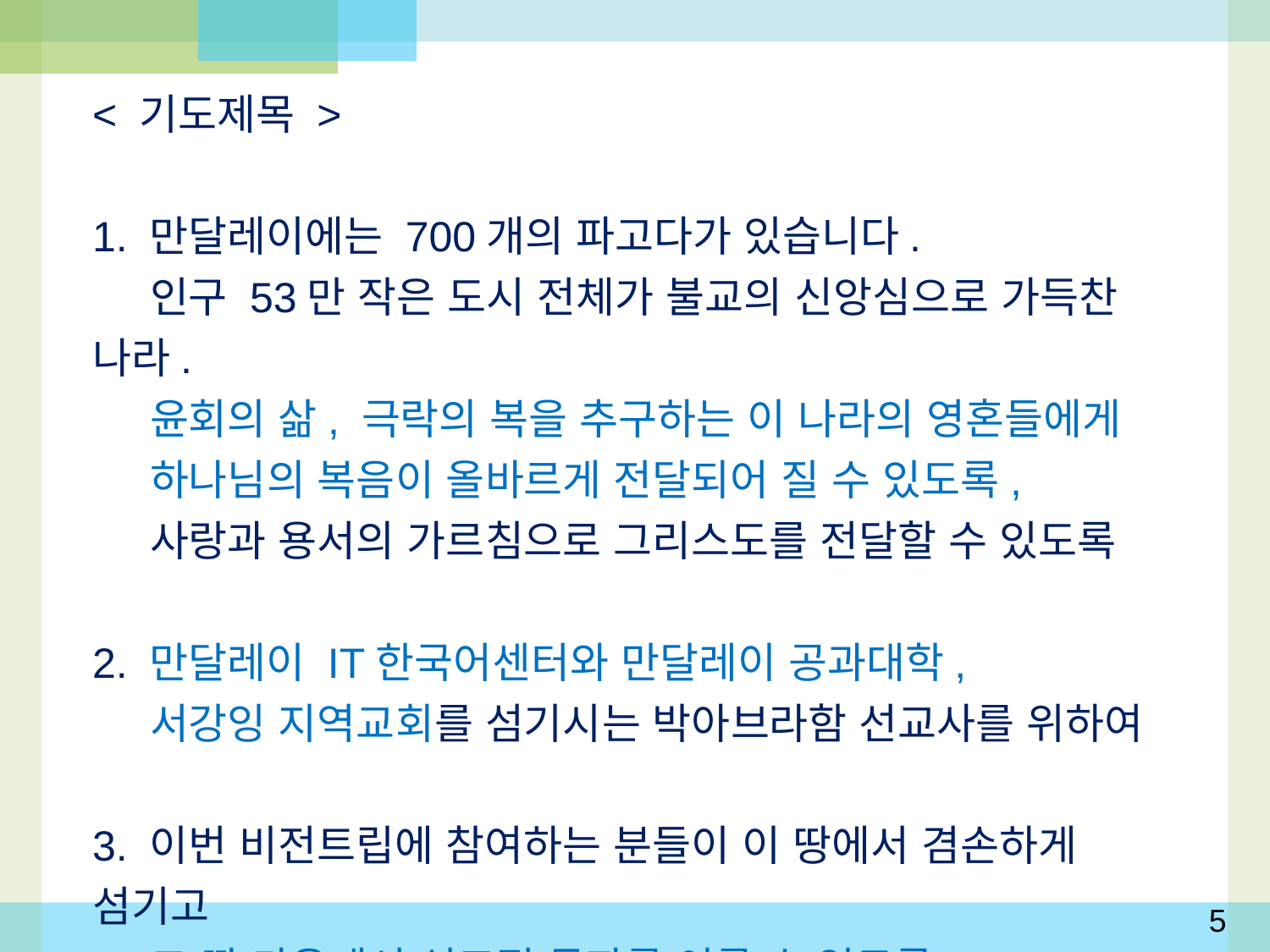

< 기도제목 >

1. 만달레이에는 700개의 파고다가 있습니다.
    인구 53만 작은 도시 전체가 불교의 신앙심으로 가득찬 나라.
    윤회의 삶, 극락의 복을 추구하는 이 나라의 영혼들에게
    하나님의 복음이 올바르게 전달되어 질 수 있도록,
    사랑과 용서의 가르침으로 그리스도를 전달할 수 있도록

2. 만달레이 IT한국어센터와 만달레이 공과대학,
    서강잉 지역교회를 섬기시는 박아브라함 선교사를 위하여

3. 이번 비전트립에 참여하는 분들이 이 땅에서 겸손하게 섬기고
    그 땅 가운데서 선교적 돌파를 이룰 수 있도록
5